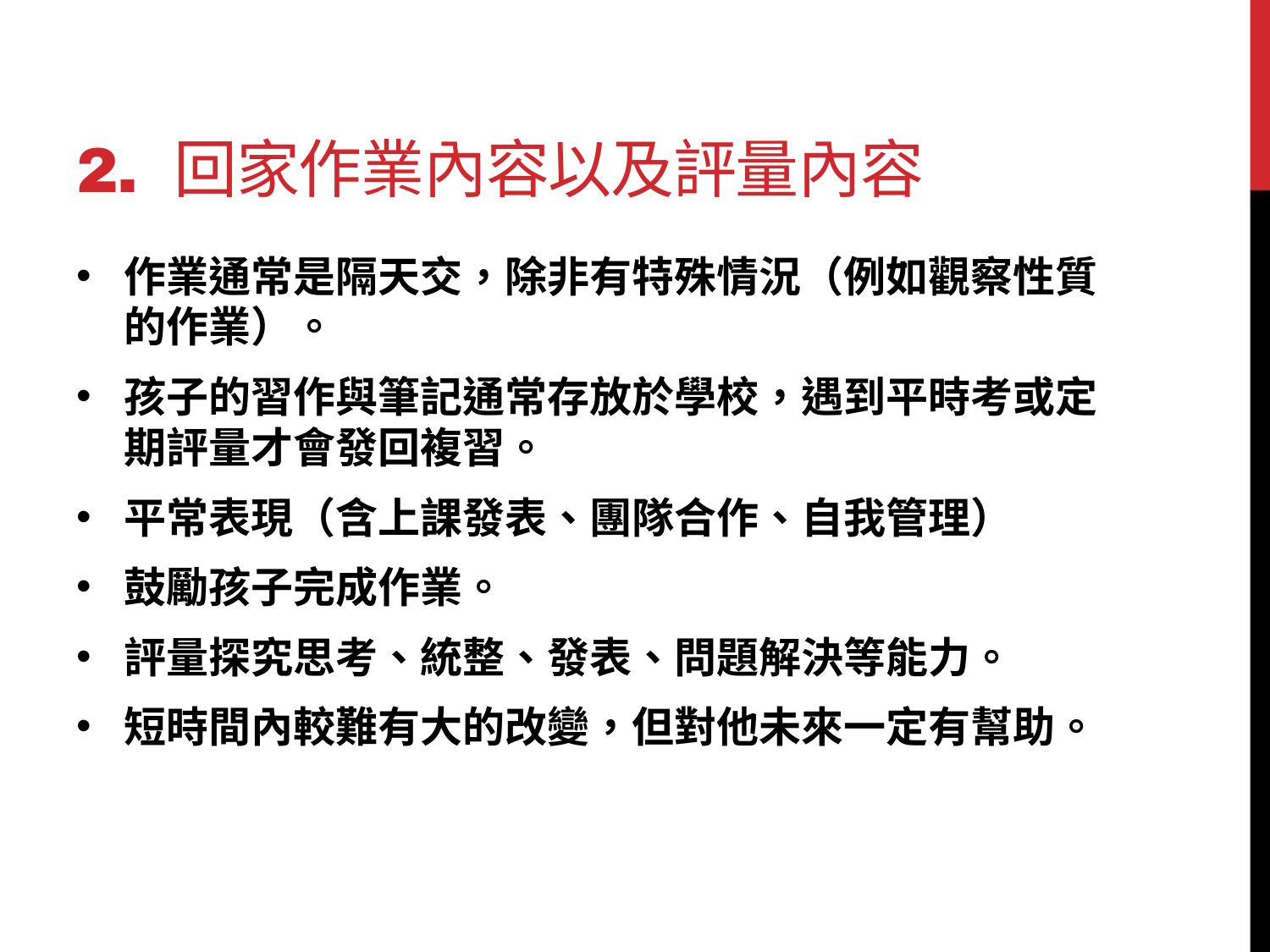

# 2. 回家作業內容以及評量內容
作業通常是隔天交，除非有特殊情況（例如觀察性質的作業）。
孩子的習作與筆記通常存放於學校，遇到平時考或定期評量才會發回複習。
平常表現（含上課發表、團隊合作、自我管理）
鼓勵孩子完成作業。
評量探究思考、統整、發表、問題解決等能力。
短時間內較難有大的改變，但對他未來一定有幫助。